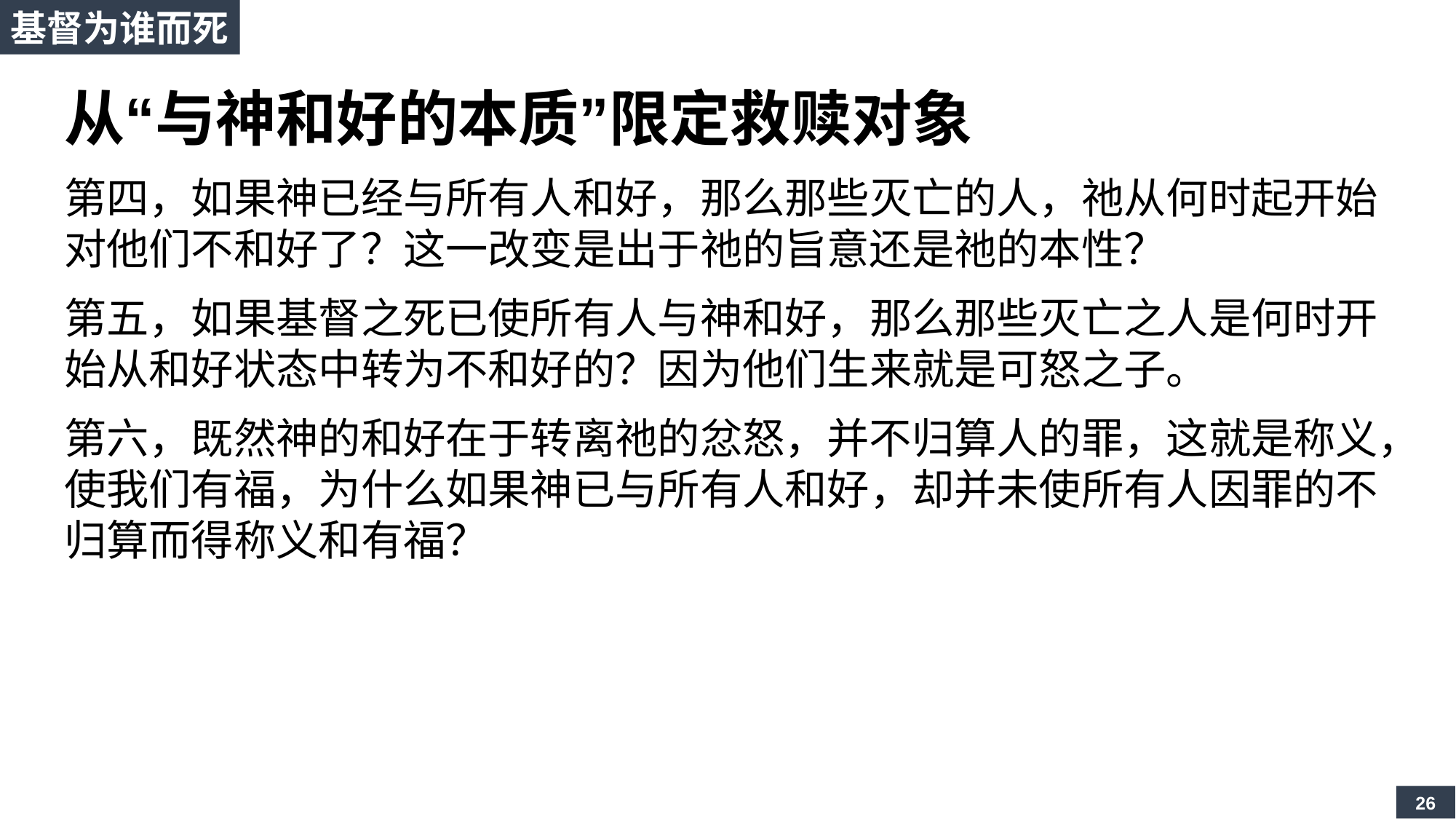

基督为谁而死
从“与神和好的本质”限定救赎对象
第四，如果神已经与所有人和好，那么那些灭亡的人，祂从何时起开始对他们不和好了？这一改变是出于祂的旨意还是祂的本性？
第五，如果基督之死已使所有人与神和好，那么那些灭亡之人是何时开始从和好状态中转为不和好的？因为他们生来就是可怒之子。
第六，既然神的和好在于转离祂的忿怒，并不归算人的罪，这就是称义，使我们有福，为什么如果神已与所有人和好，却并未使所有人因罪的不归算而得称义和有福？
26